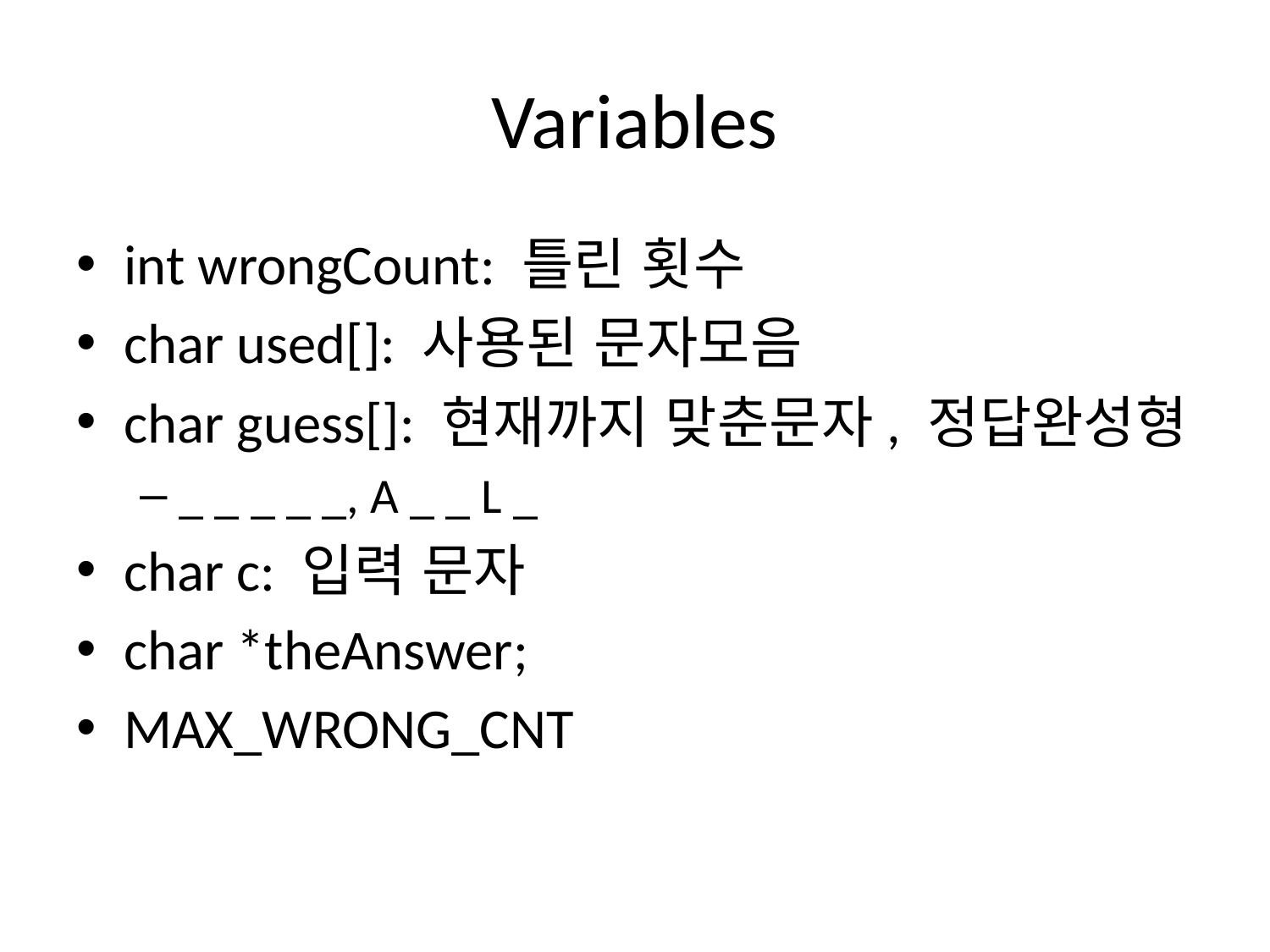

# Variables
int wrongCount: 틀린 횟수
char used[]: 사용된 문자모음
char guess[]: 현재까지 맞춘문자, 정답완성형
_ _ _ _ _, A _ _ L _
char c: 입력 문자
char *theAnswer;
MAX_WRONG_CNT